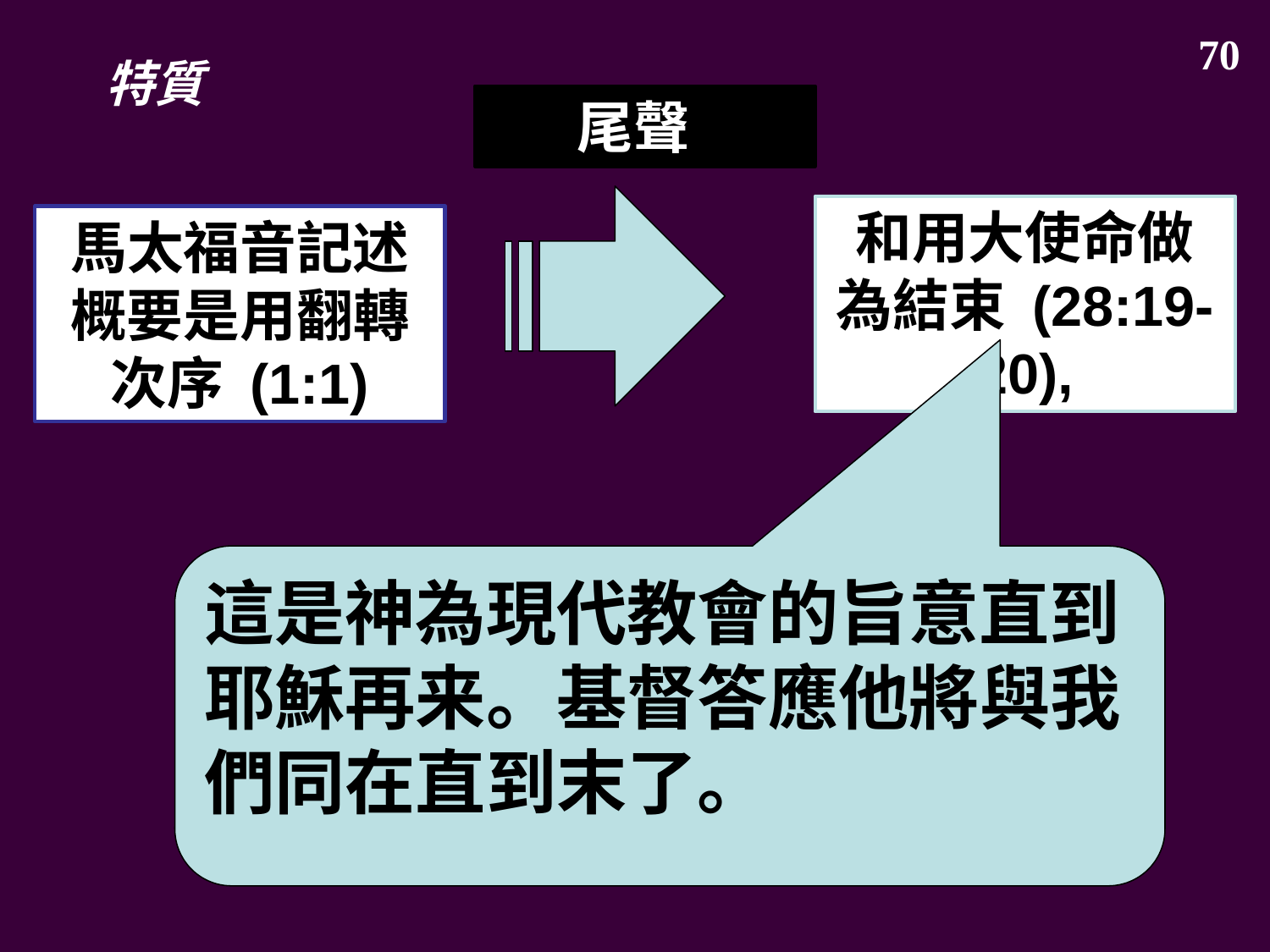

70
特質
      尾聲

和用大使命做為結束 (28:19-20),
馬太福音記述概要是用翻轉次序 (1:1)
這是神為現代教會的旨意直到耶穌再来。基督答應他將與我們同在直到末了。